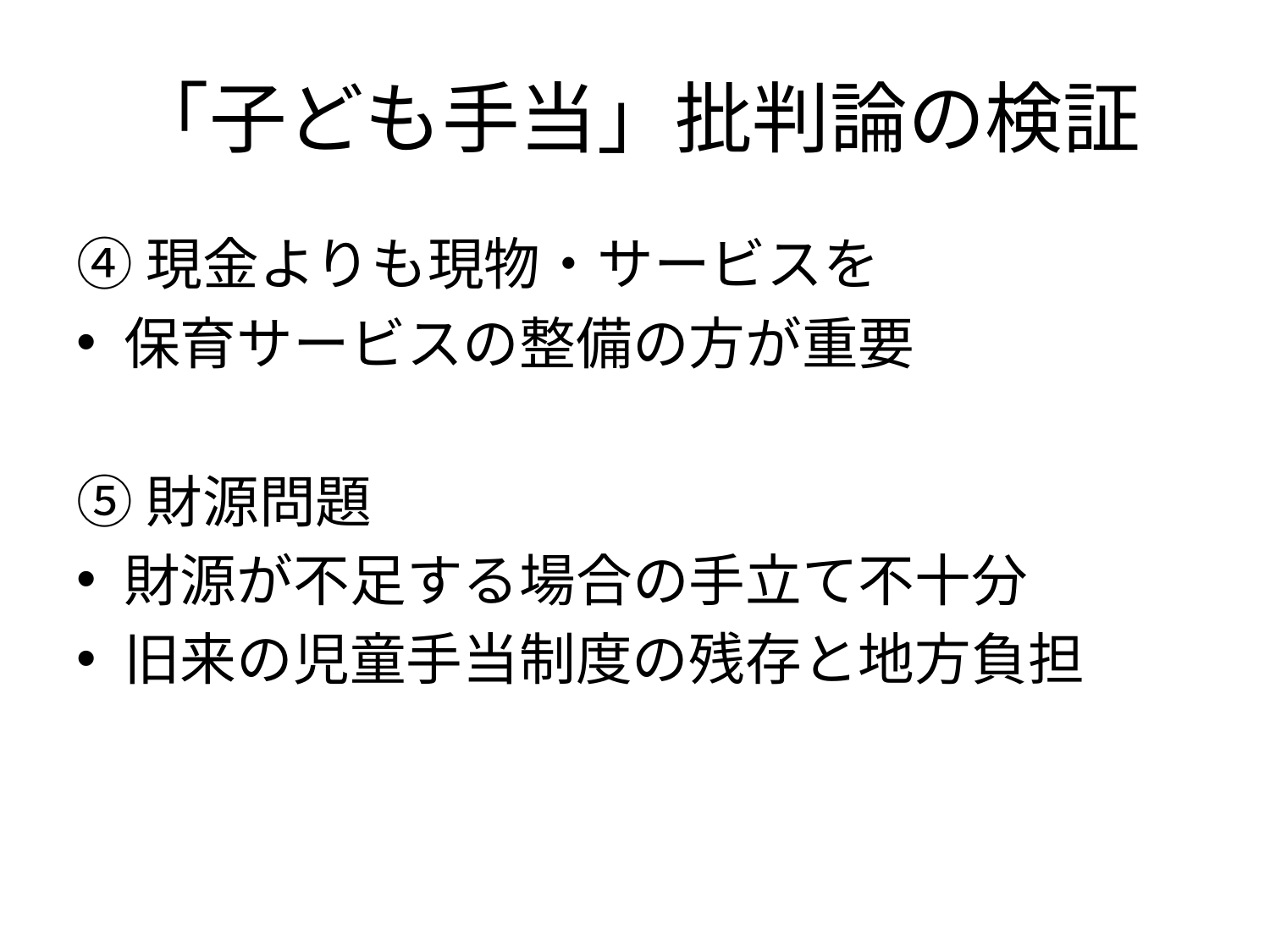

# 「子ども手当」批判論の検証
④現金よりも現物・サービスを
保育サービスの整備の方が重要

⑤財源問題
財源が不足する場合の手立て不十分
旧来の児童手当制度の残存と地方負担